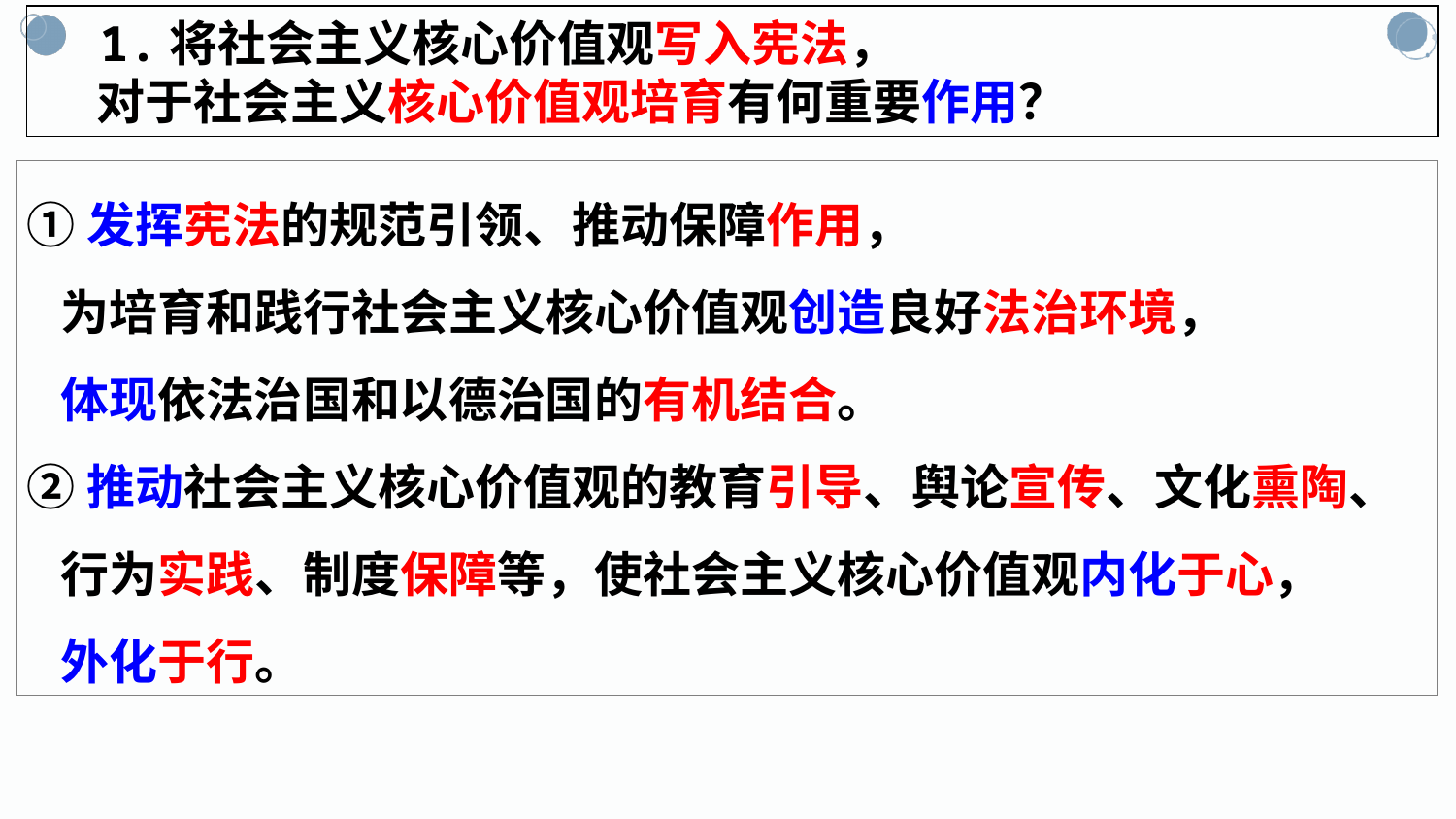

1.将社会主义核心价值观写入宪法，
    对于社会主义核心价值观培育有何重要作用？
①发挥宪法的规范引领、推动保障作用，
  为培育和践行社会主义核心价值观创造良好法治环境，
  体现依法治国和以德治国的有机结合。
②推动社会主义核心价值观的教育引导、舆论宣传、文化熏陶、
  行为实践、制度保障等，使社会主义核心价值观内化于心，
  外化于行。